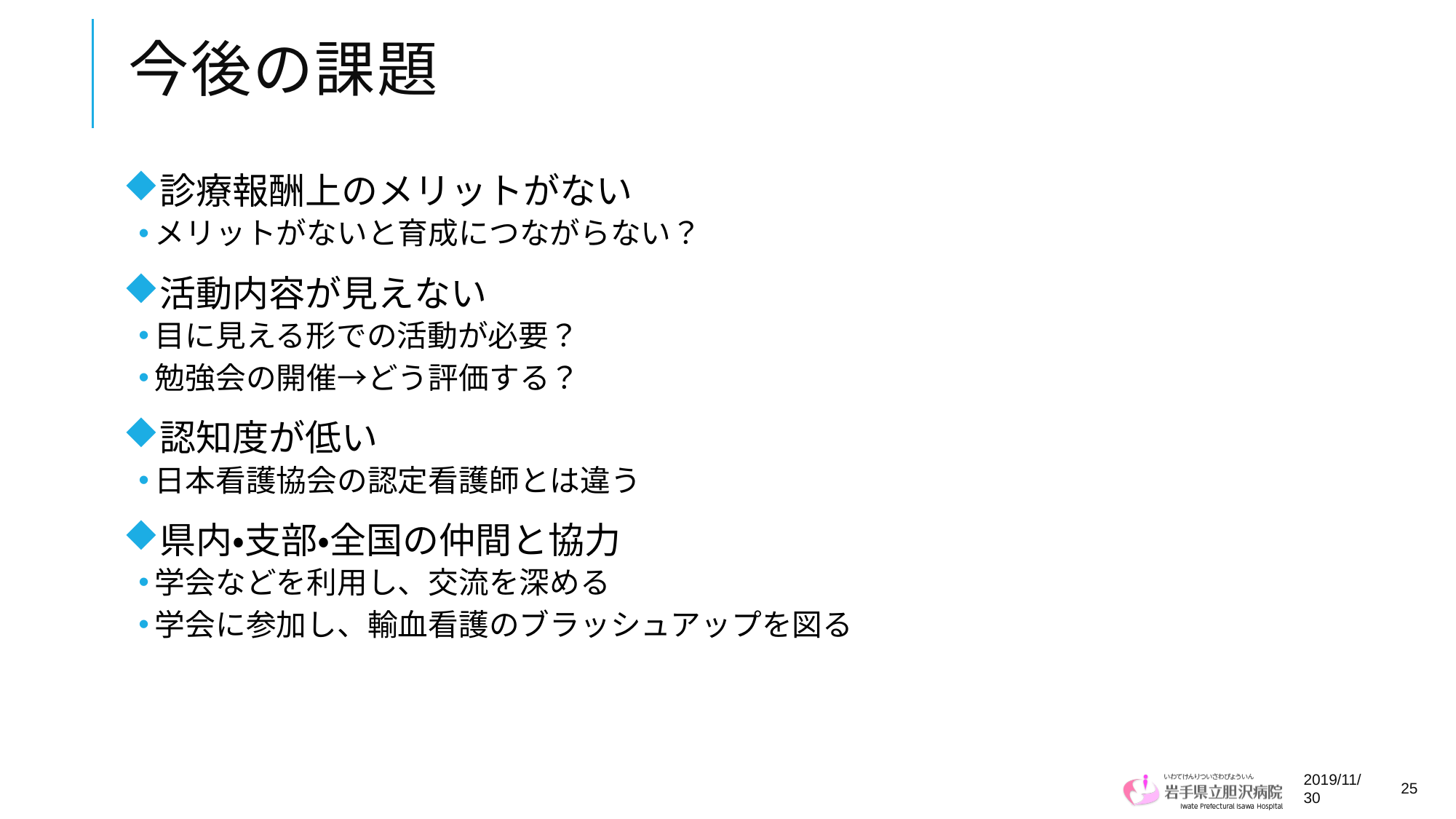

# 今後の課題
診療報酬上のメリットがない
メリットがないと育成につながらない？
活動内容が見えない
目に見える形での活動が必要？
勉強会の開催→どう評価する？
認知度が低い
日本看護協会の認定看護師とは違う
県内・支部・全国の仲間と協力
学会などを利用し、交流を深める
学会に参加し、輸血看護のブラッシュアップを図る
2019/11/30
25